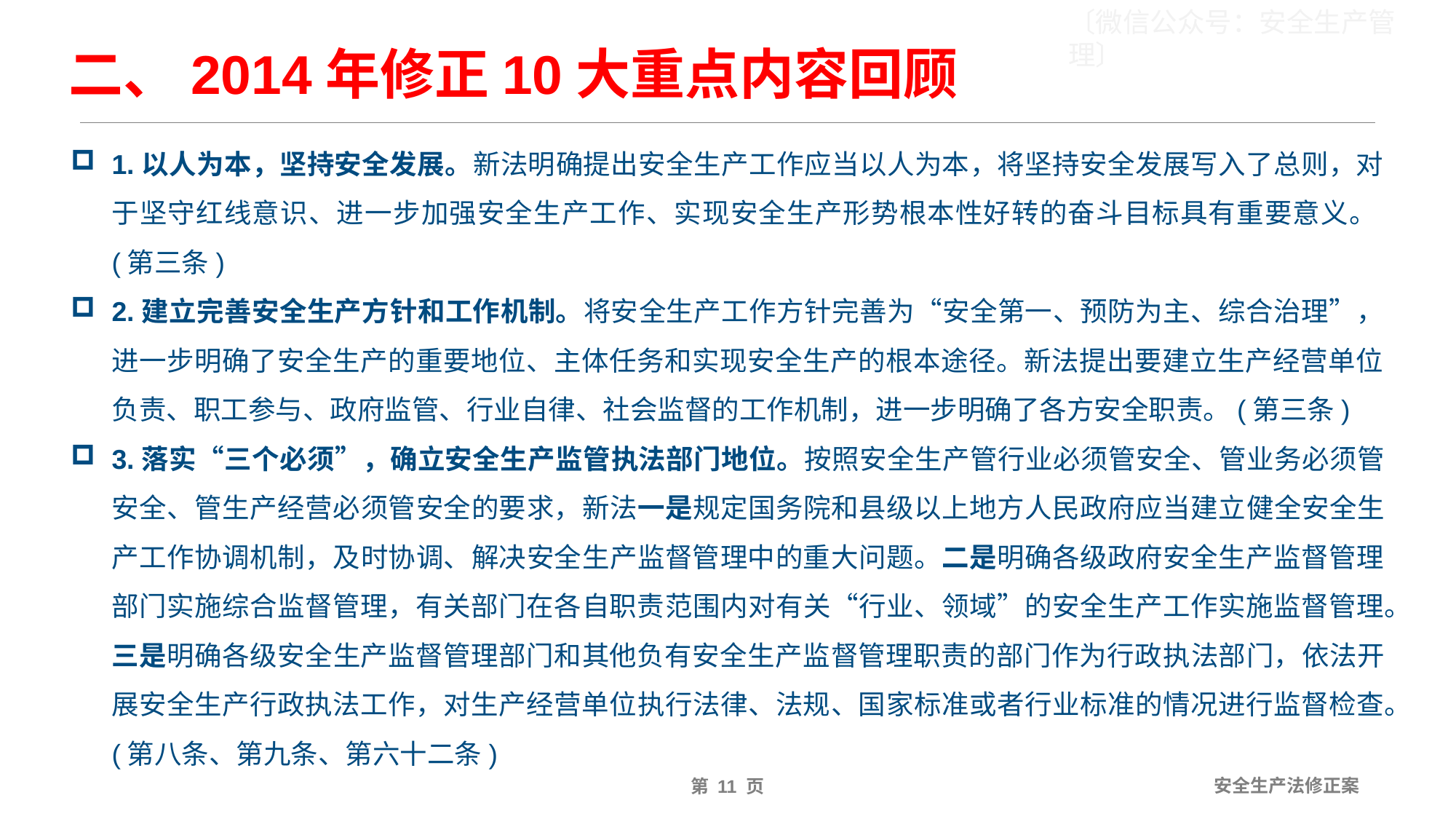

二、2014年修正10大重点内容回顾
1.以人为本，坚持安全发展。新法明确提出安全生产工作应当以人为本，将坚持安全发展写入了总则，对于坚守红线意识、进一步加强安全生产工作、实现安全生产形势根本性好转的奋斗目标具有重要意义。(第三条)
2.建立完善安全生产方针和工作机制。将安全生产工作方针完善为“安全第一、预防为主、综合治理”，进一步明确了安全生产的重要地位、主体任务和实现安全生产的根本途径。新法提出要建立生产经营单位负责、职工参与、政府监管、行业自律、社会监督的工作机制，进一步明确了各方安全职责。(第三条)
3.落实“三个必须”，确立安全生产监管执法部门地位。按照安全生产管行业必须管安全、管业务必须管安全、管生产经营必须管安全的要求，新法一是规定国务院和县级以上地方人民政府应当建立健全安全生产工作协调机制，及时协调、解决安全生产监督管理中的重大问题。二是明确各级政府安全生产监督管理部门实施综合监督管理，有关部门在各自职责范围内对有关“行业、领域”的安全生产工作实施监督管理。三是明确各级安全生产监督管理部门和其他负有安全生产监督管理职责的部门作为行政执法部门，依法开展安全生产行政执法工作，对生产经营单位执行法律、法规、国家标准或者行业标准的情况进行监督检查。(第八条、第九条、第六十二条)